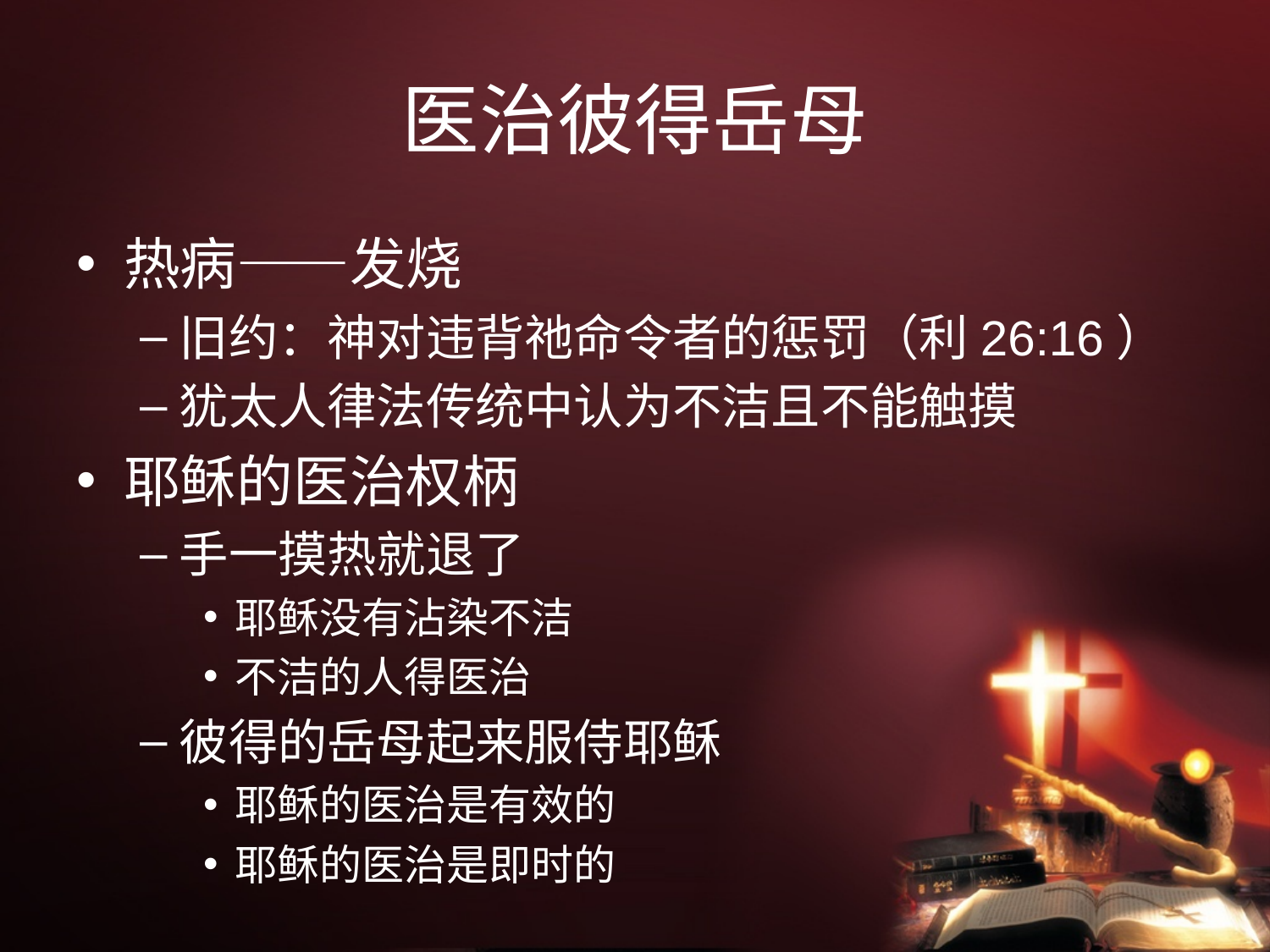

# 医治彼得岳母
热病——发烧
旧约：神对违背祂命令者的惩罚（利26:16）
犹太人律法传统中认为不洁且不能触摸
耶稣的医治权柄
手一摸热就退了
耶稣没有沾染不洁
不洁的人得医治
彼得的岳母起来服侍耶稣
耶稣的医治是有效的
耶稣的医治是即时的